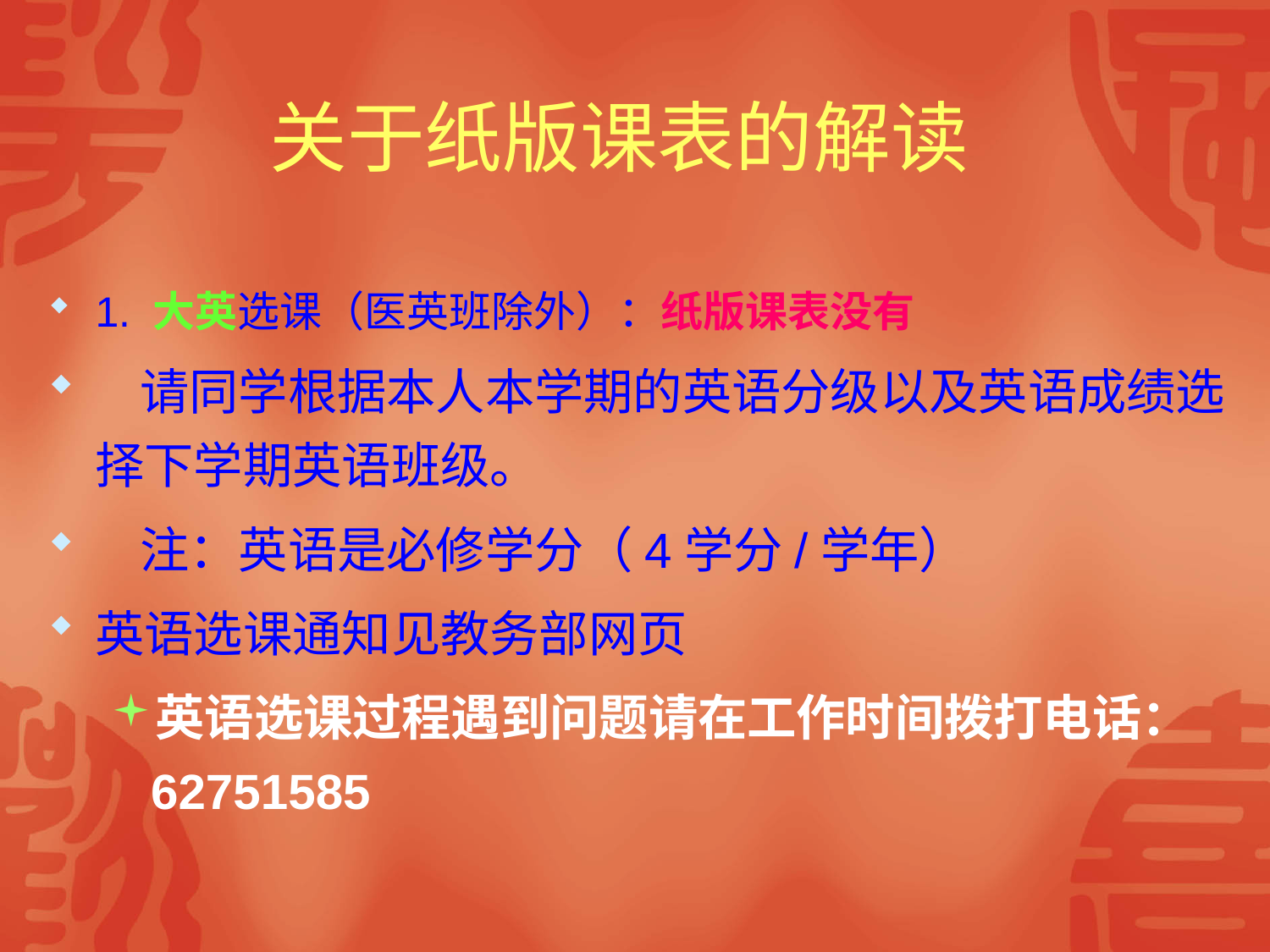

# 关于纸版课表的解读
1. 大英选课（医英班除外）：纸版课表没有
   请同学根据本人本学期的英语分级以及英语成绩选择下学期英语班级。
   注：英语是必修学分（4学分/学年）
英语选课通知见教务部网页
英语选课过程遇到问题请在工作时间拨打电话：62751585